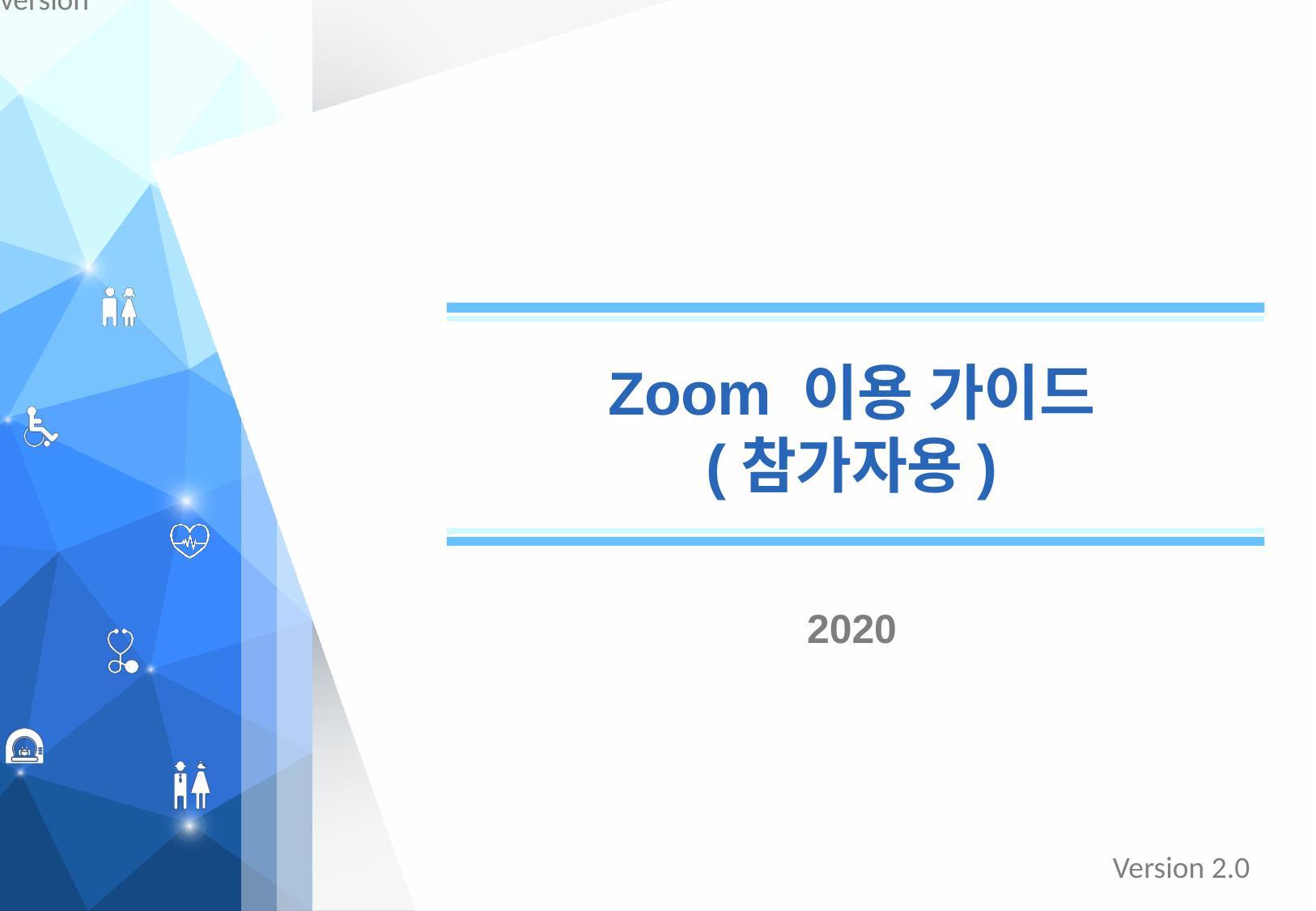

version

Zoom 이용 가이드
(참가자용)

2020

Version 2.0